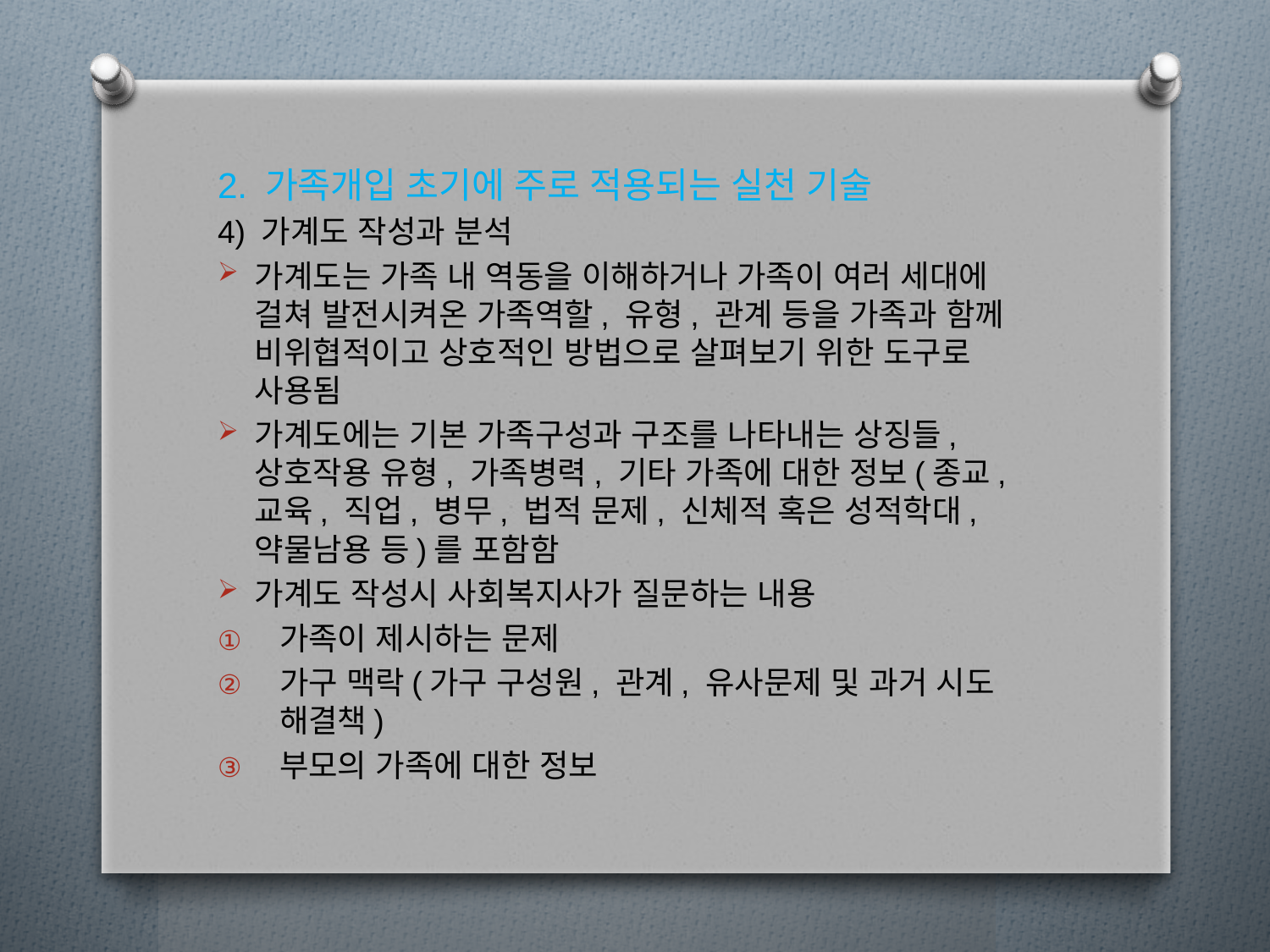

2. 가족개입 초기에 주로 적용되는 실천 기술
4) 가계도 작성과 분석
가계도는 가족 내 역동을 이해하거나 가족이 여러 세대에 걸쳐 발전시켜온 가족역할, 유형, 관계 등을 가족과 함께 비위협적이고 상호적인 방법으로 살펴보기 위한 도구로 사용됨
가계도에는 기본 가족구성과 구조를 나타내는 상징들, 상호작용 유형, 가족병력, 기타 가족에 대한 정보(종교, 교육, 직업, 병무, 법적 문제, 신체적 혹은 성적학대, 약물남용 등)를 포함함
가계도 작성시 사회복지사가 질문하는 내용
가족이 제시하는 문제
가구 맥락(가구 구성원, 관계, 유사문제 및 과거 시도 해결책)
부모의 가족에 대한 정보